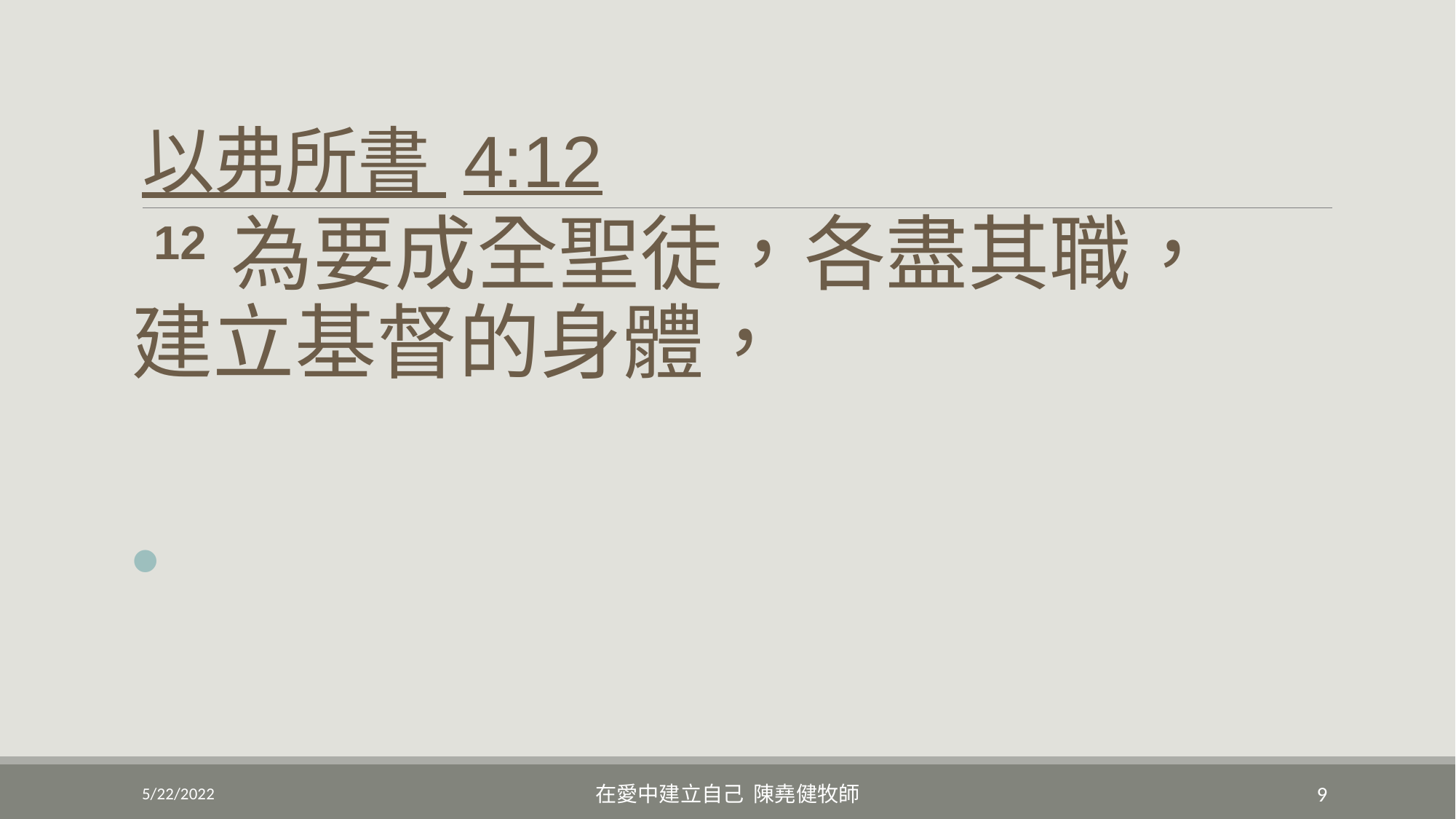

# 以弗所書 4:12
 12 為要成全聖徒，各盡其職，
建立基督的身體，

5/22/2022
在愛中建立自己  陳堯健牧師
9